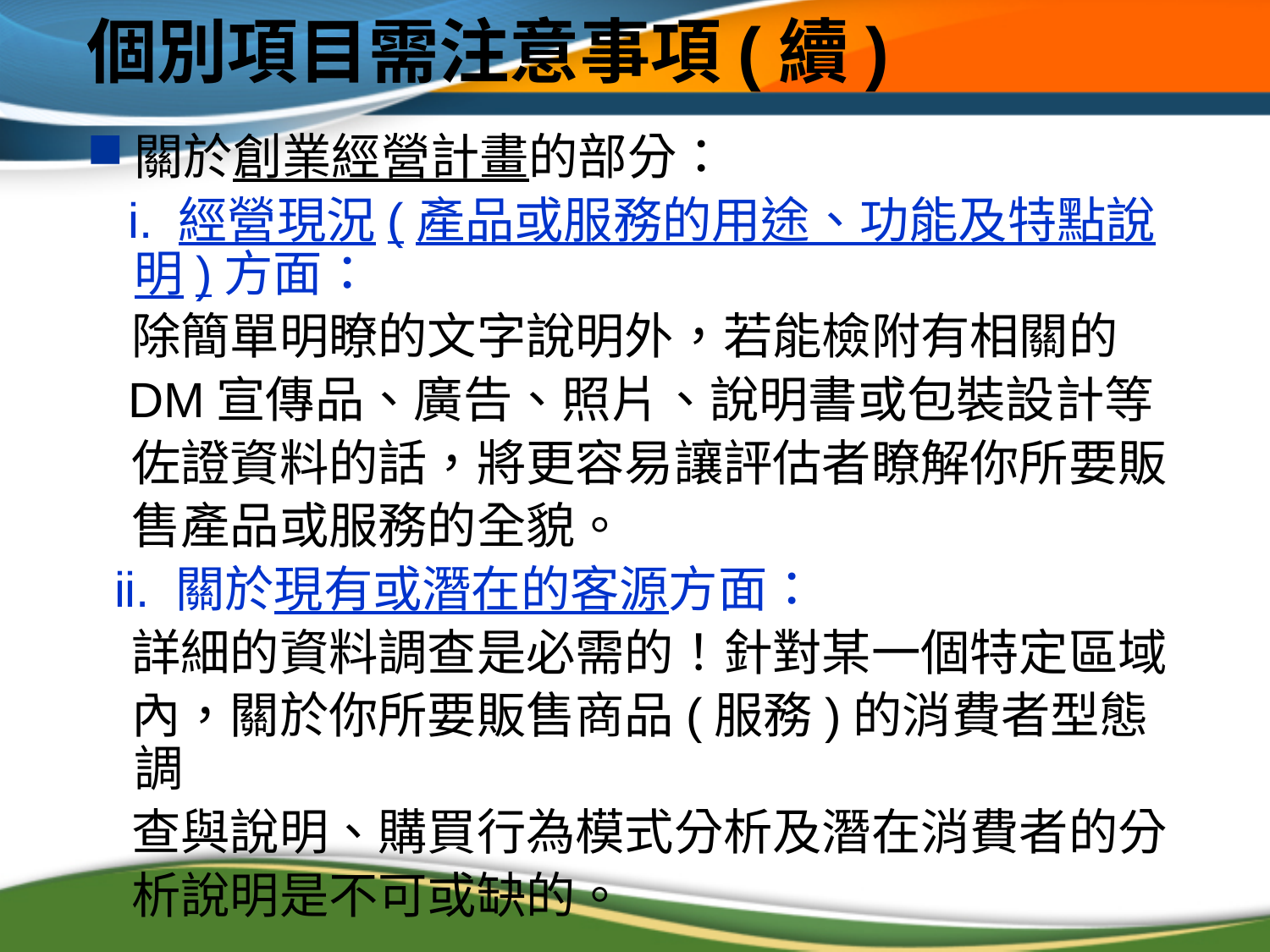

# 個別項目需注意事項(續)
關於創業經營計畫的部分：
   i. 經營現況(產品或服務的用途、功能及特點說明)方面：
   除簡單明瞭的文字說明外，若能檢附有相關的
   DM宣傳品、廣告、照片、說明書或包裝設計等
   佐證資料的話，將更容易讓評估者瞭解你所要販
   售產品或服務的全貌。
  ii. 關於現有或潛在的客源方面：
   詳細的資料調查是必需的！針對某一個特定區域
   內，關於你所要販售商品(服務)的消費者型態調
   查與說明、購買行為模式分析及潛在消費者的分
   析說明是不可或缺的。